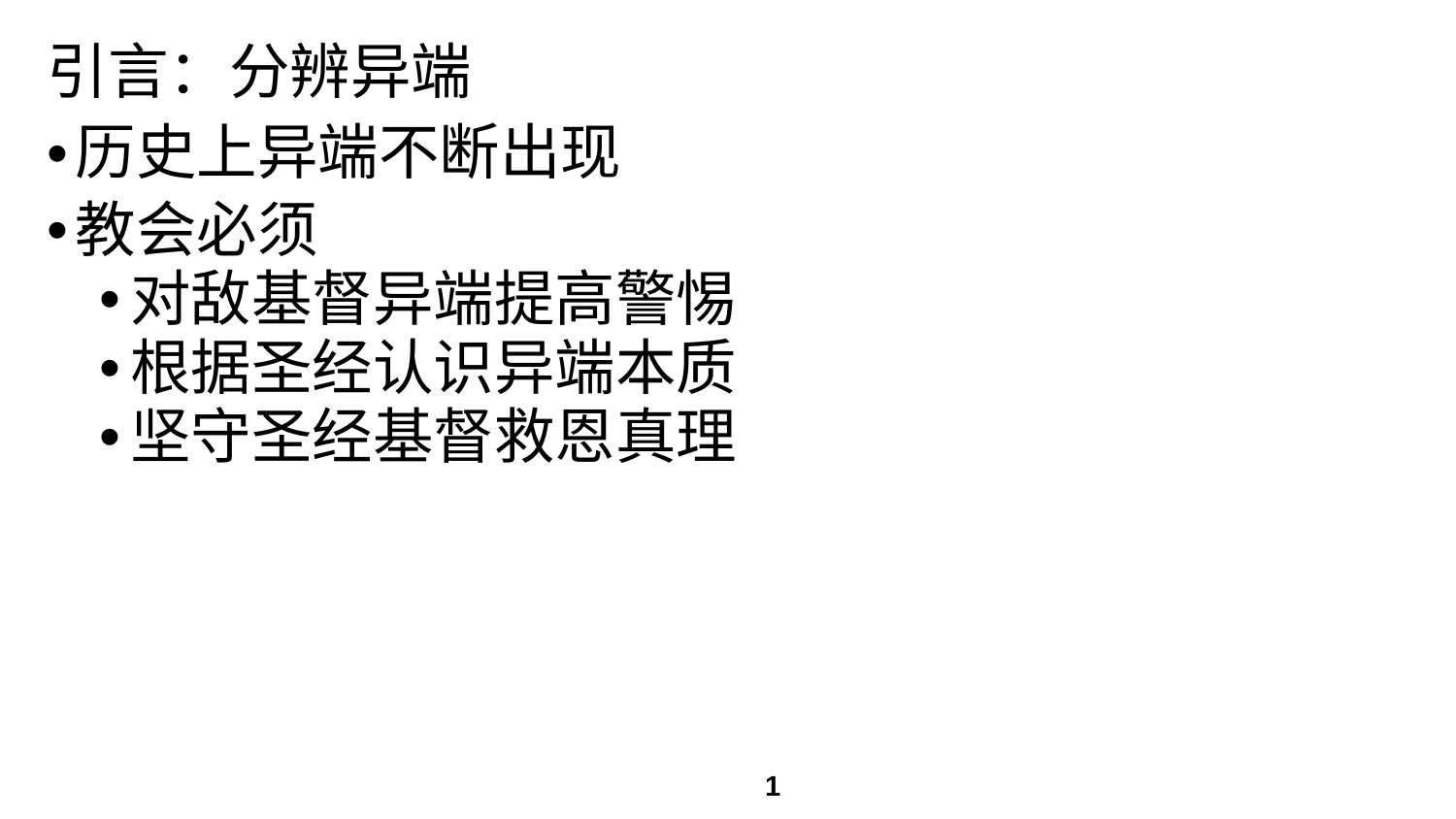

# 引言：分辨异端
历史上异端不断出现
教会必须
对敌基督异端提高警惕
根据圣经认识异端本质
坚守圣经基督救恩真理
1